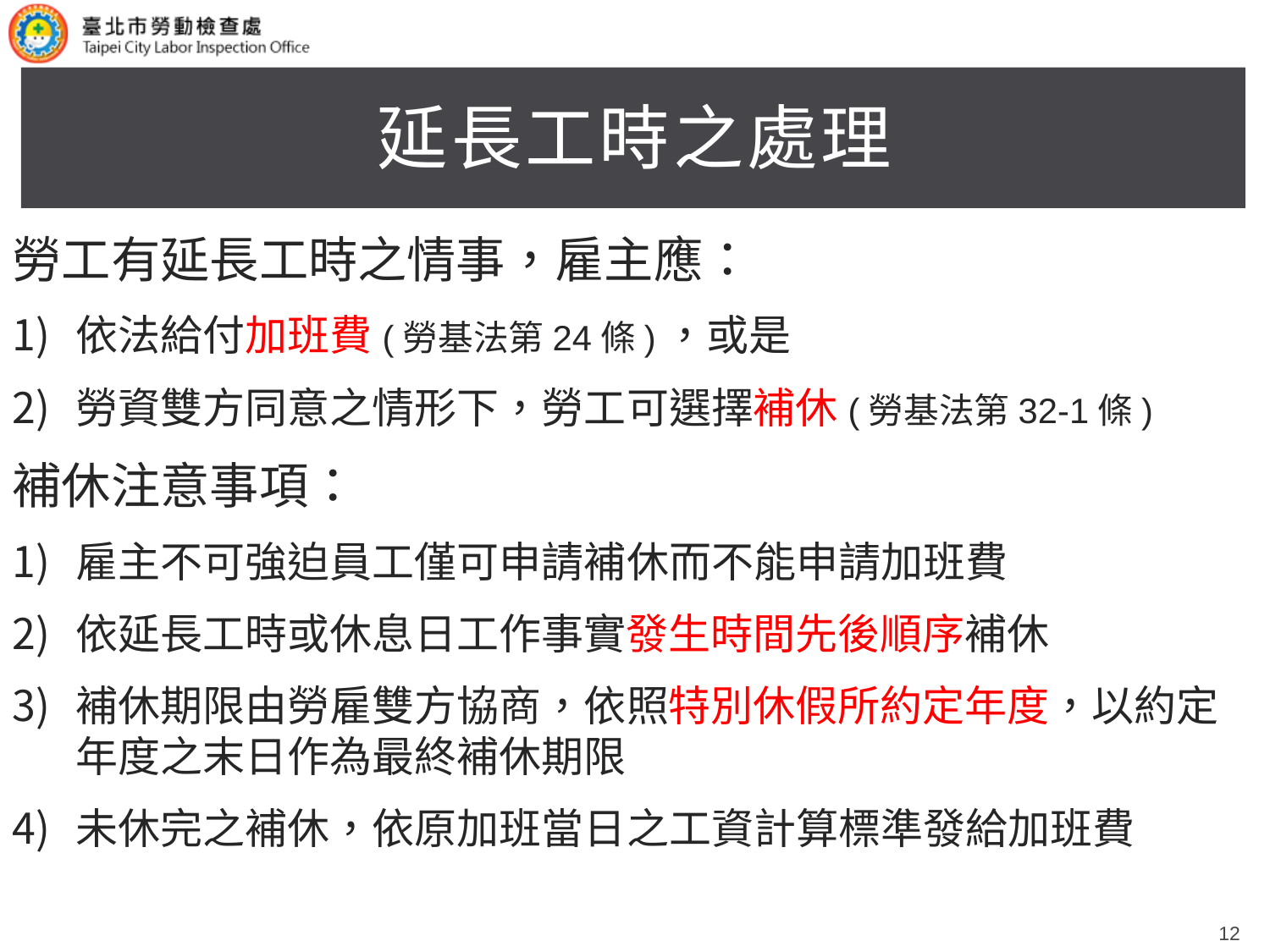

# 延長工時之處理
勞工有延長工時之情事，雇主應：
依法給付加班費(勞基法第24條)，或是
勞資雙方同意之情形下，勞工可選擇補休(勞基法第32-1條)
補休注意事項：
雇主不可強迫員工僅可申請補休而不能申請加班費
依延長工時或休息日工作事實發生時間先後順序補休
補休期限由勞雇雙方協商，依照特別休假所約定年度，以約定年度之末日作為最終補休期限
未休完之補休，依原加班當日之工資計算標準發給加班費

12